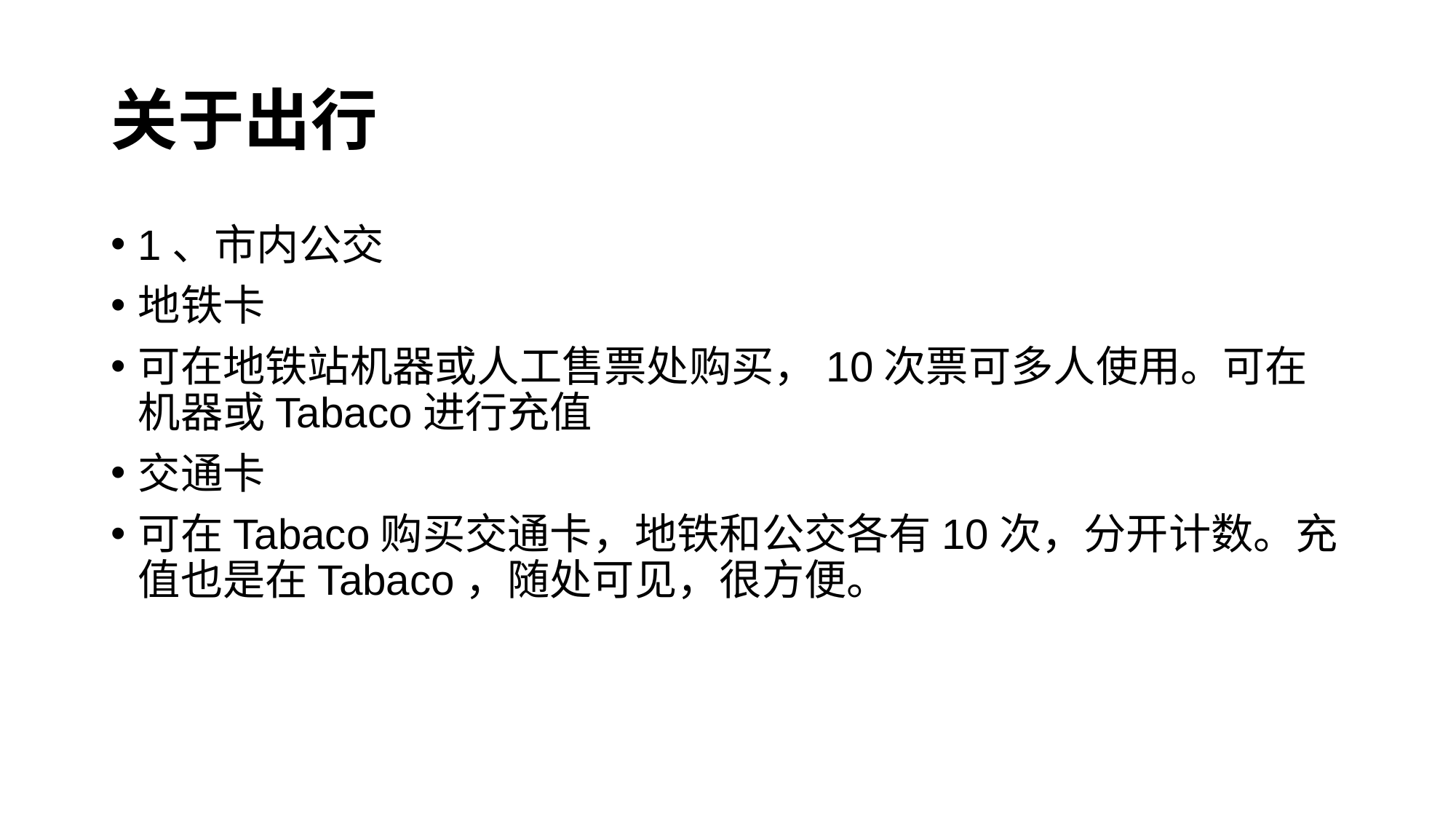

# 关于出行
1、市内公交
地铁卡
可在地铁站机器或人工售票处购买，10次票可多人使用。可在机器或Tabaco进行充值
交通卡
可在Tabaco购买交通卡，地铁和公交各有10次，分开计数。充值也是在Tabaco，随处可见，很方便。